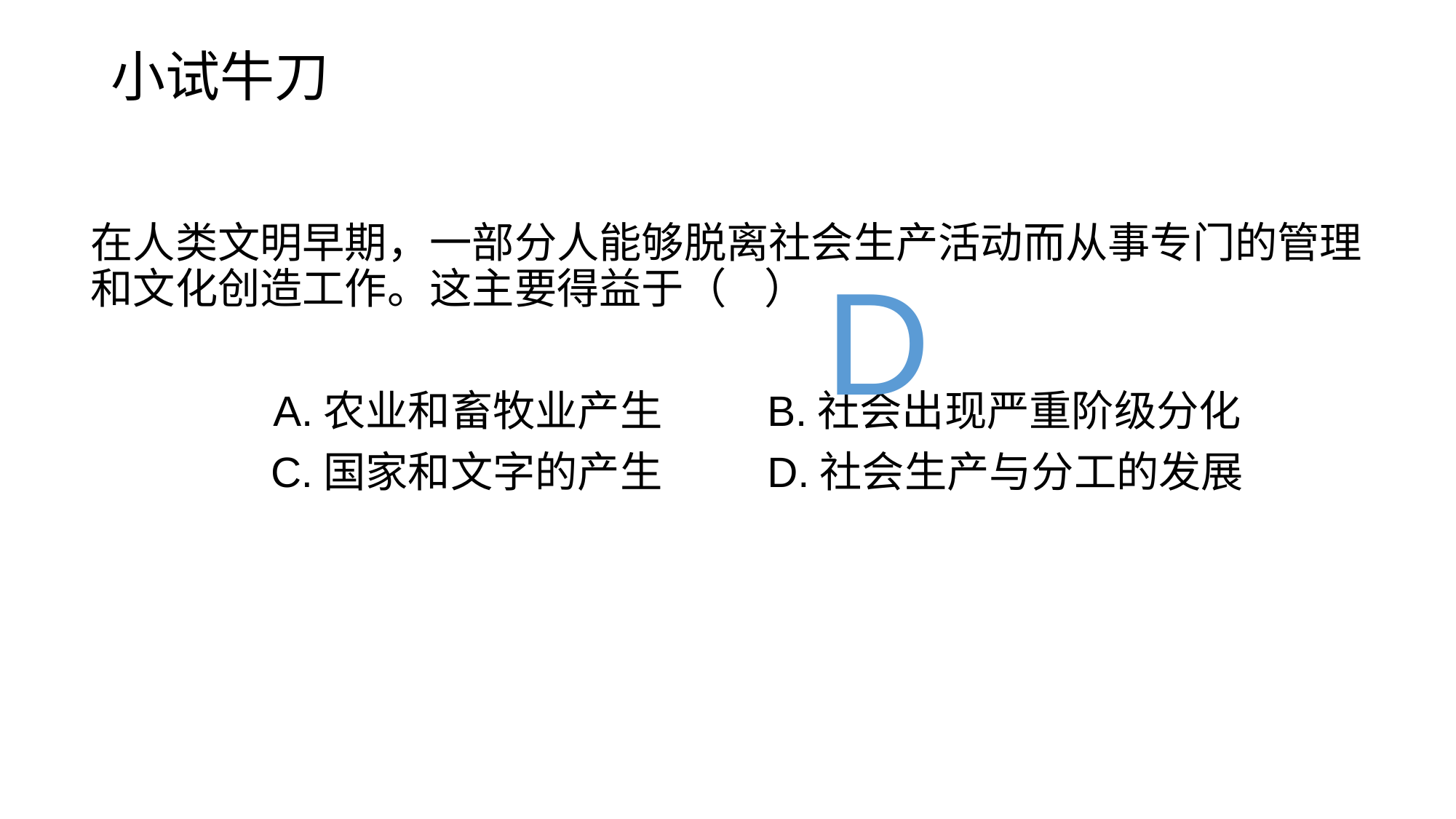

# 小试牛刀
在人类文明早期，一部分人能够脱离社会生产活动而从事专门的管理和文化创造工作。这主要得益于（    ）

     A.农业和畜牧业产生          B.社会出现严重阶级分化
     C.国家和文字的产生          D.社会生产与分工的发展
D